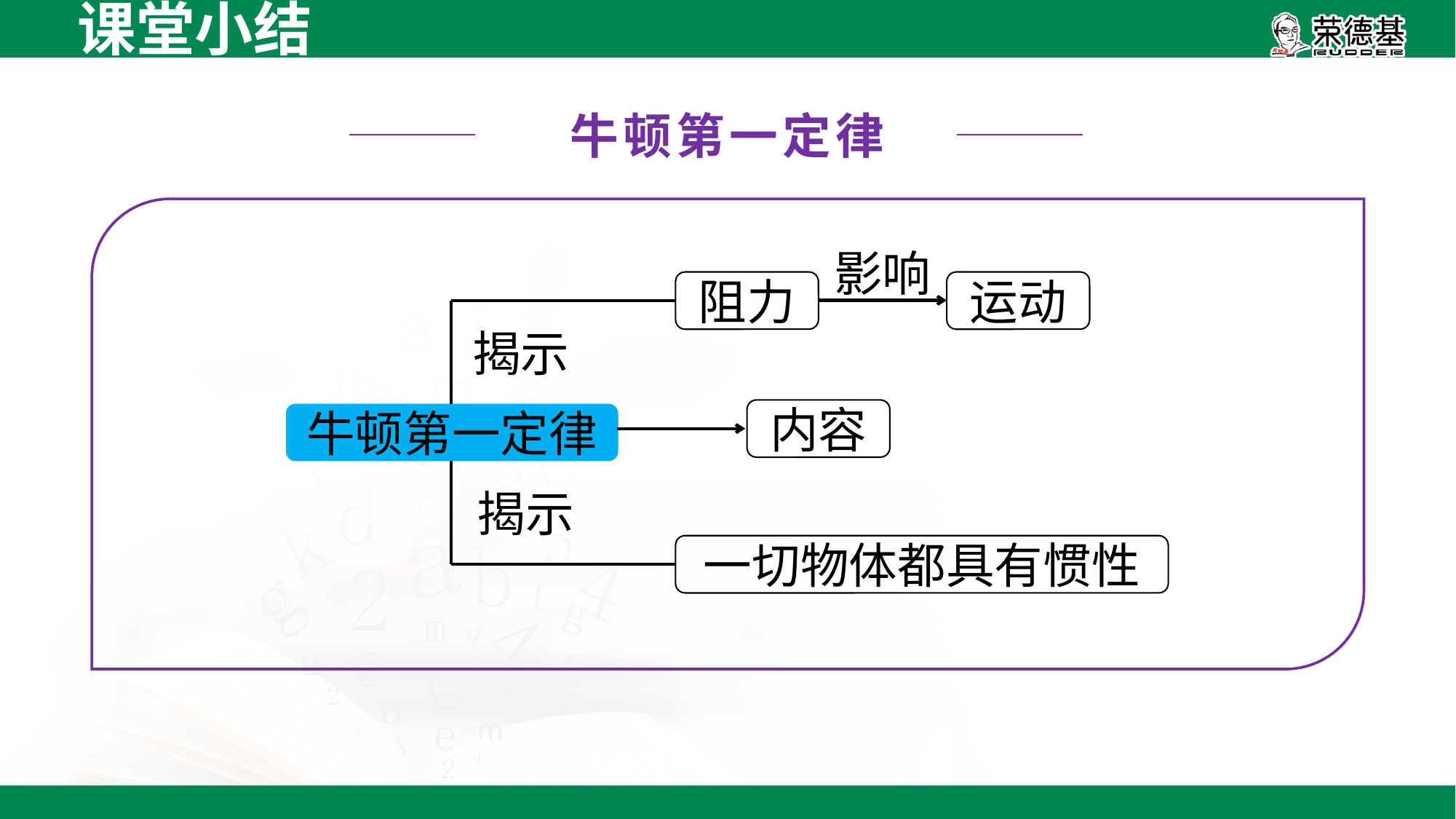

牛顿第一定律

影响
阻力
运动
揭示
内容
牛顿第一定律
揭示
一切物体都具有惯性